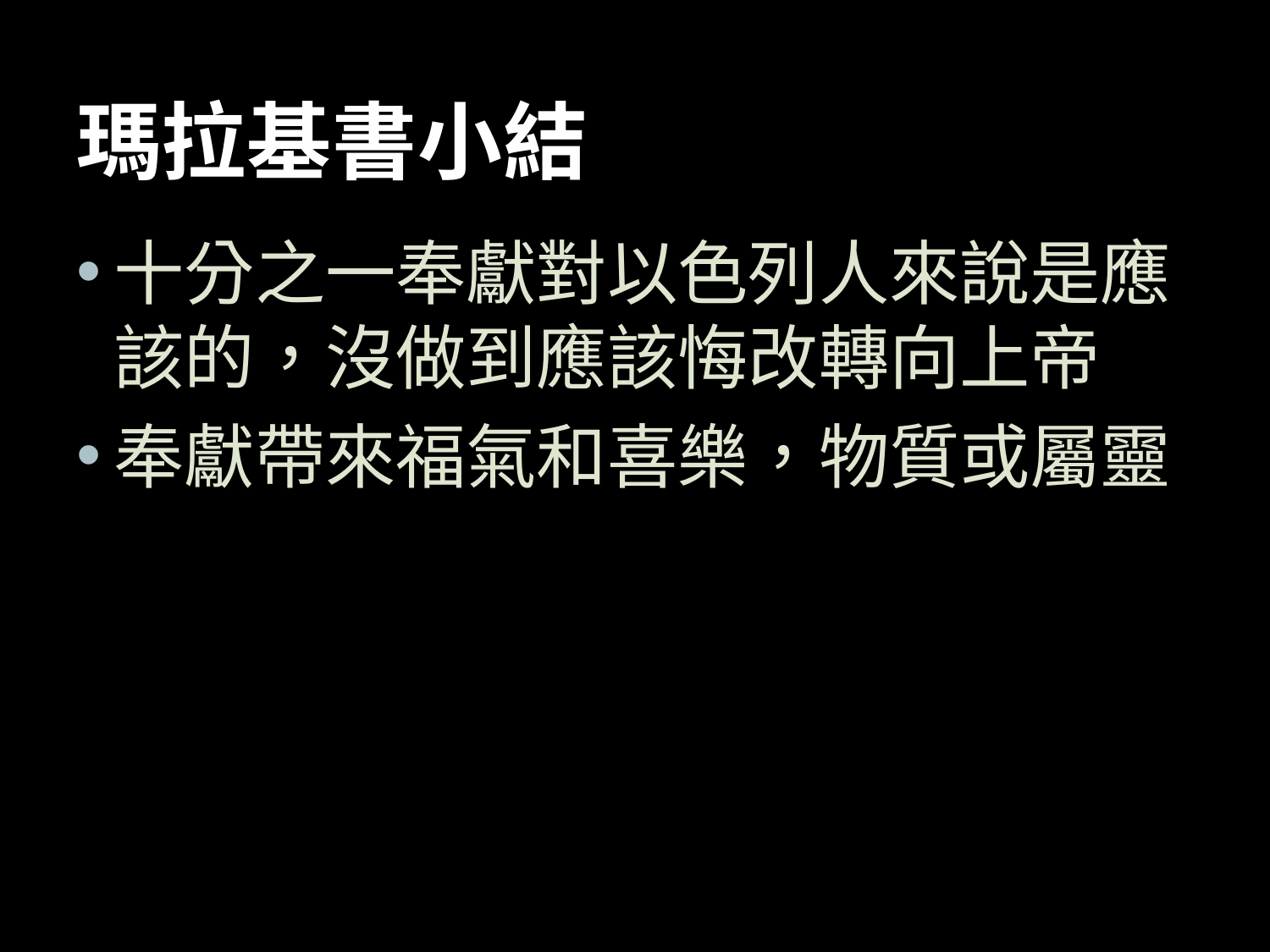

# 瑪拉基書小結
十分之一奉獻對以色列人來說是應該的，沒做到應該悔改轉向上帝
奉獻帶來福氣和喜樂，物質或屬靈